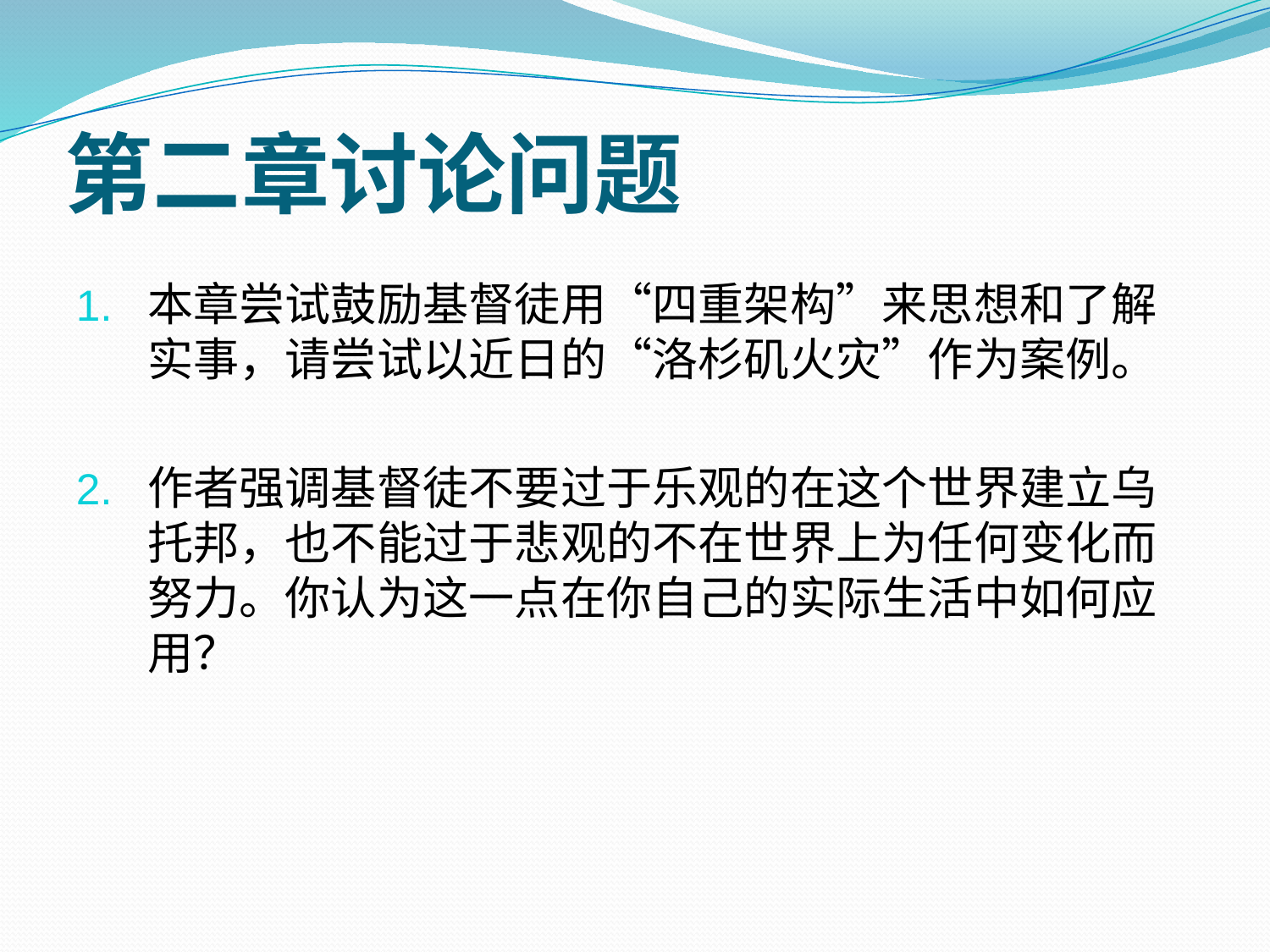

# 第二章讨论问题
本章尝试鼓励基督徒用“四重架构”来思想和了解实事，请尝试以近日的“洛杉矶火灾”作为案例。

作者强调基督徒不要过于乐观的在这个世界建立乌托邦，也不能过于悲观的不在世界上为任何变化而努力。你认为这一点在你自己的实际生活中如何应用？